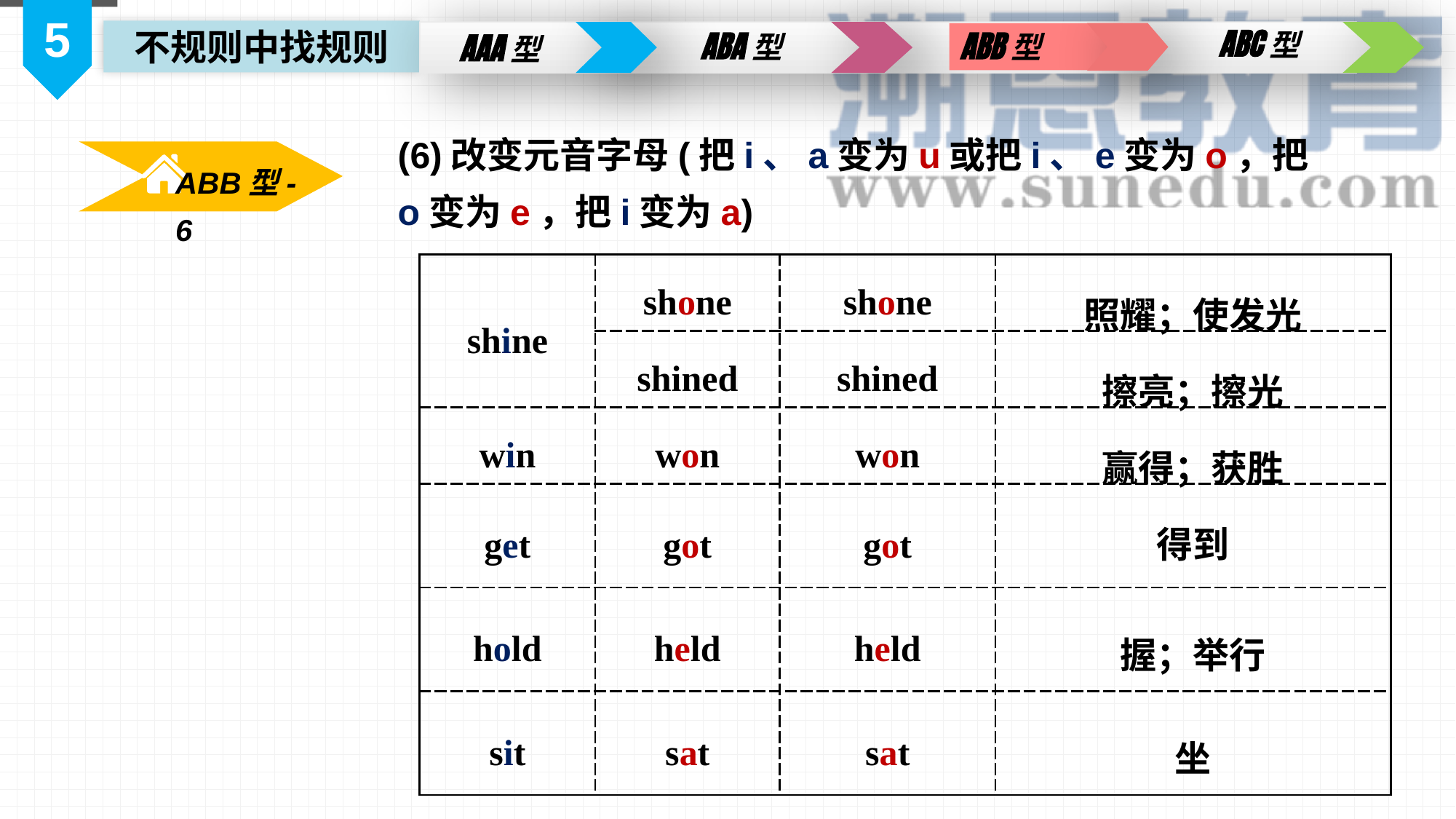

5
ABC型
不规则中找规则

ABA型
ABB型

AAA型
(6)改变元音字母(把i、a变为u或把i、e变为o，把o变为e，把i变为a)

ABB型-6
| shine | shone | shone | 照耀；使发光 |
| --- | --- | --- | --- |
|  | shined | shined | 擦亮；擦光 |
| win | won | won | 赢得；获胜 |
| get | got | got | 得到 |
| hold | held | held | 握；举行 |
| sit | sat | sat | 坐 |